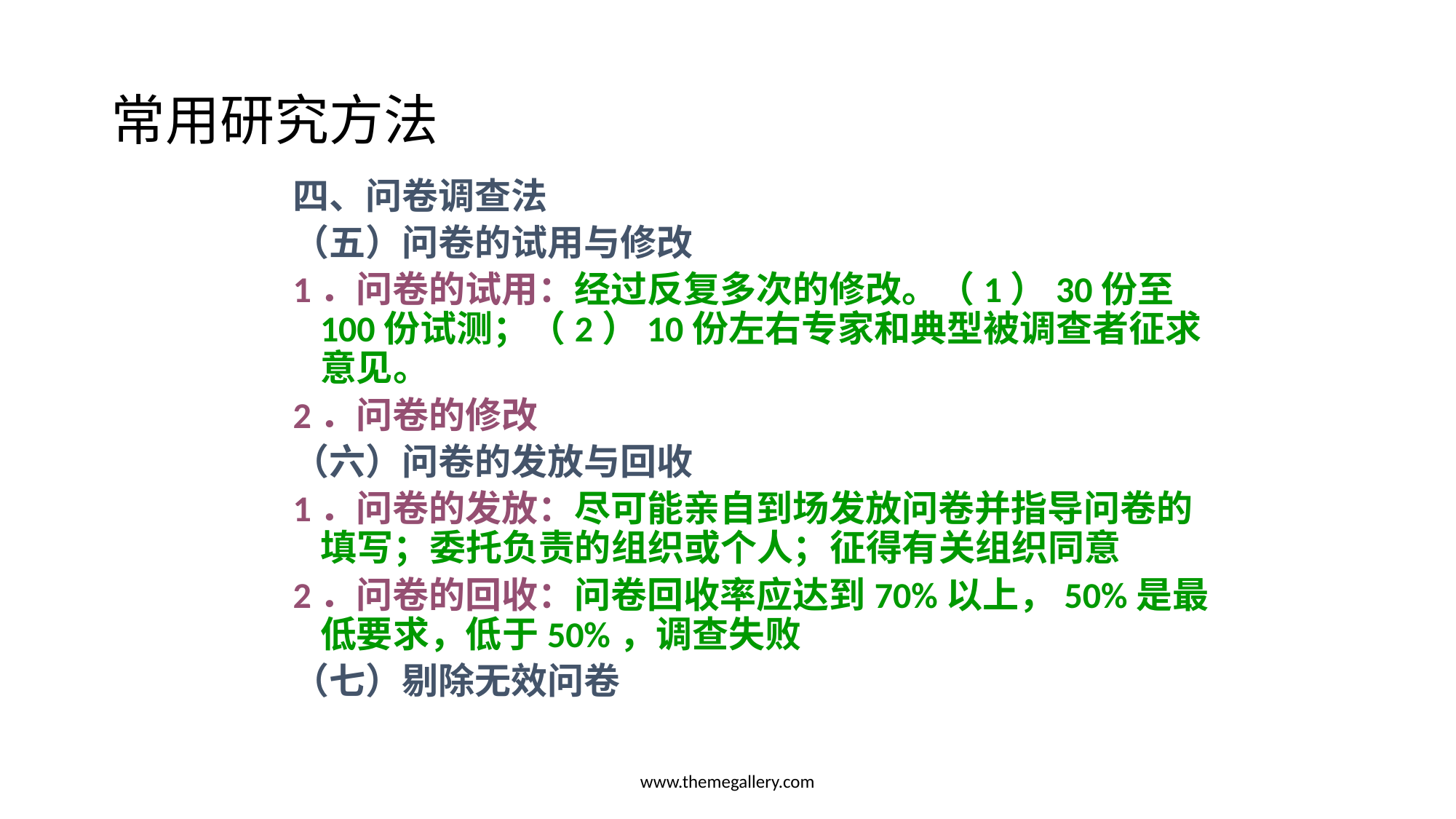

# 常用研究方法

四、问卷调查法
（五）问卷的试用与修改
1．问卷的试用：经过反复多次的修改。（1）30份至100份试测；（2）10份左右专家和典型被调查者征求意见。
2．问卷的修改
（六）问卷的发放与回收
1．问卷的发放：尽可能亲自到场发放问卷并指导问卷的填写；委托负责的组织或个人；征得有关组织同意
2．问卷的回收：问卷回收率应达到70%以上，50%是最低要求，低于50%，调查失败
（七）剔除无效问卷
www.themegallery.com